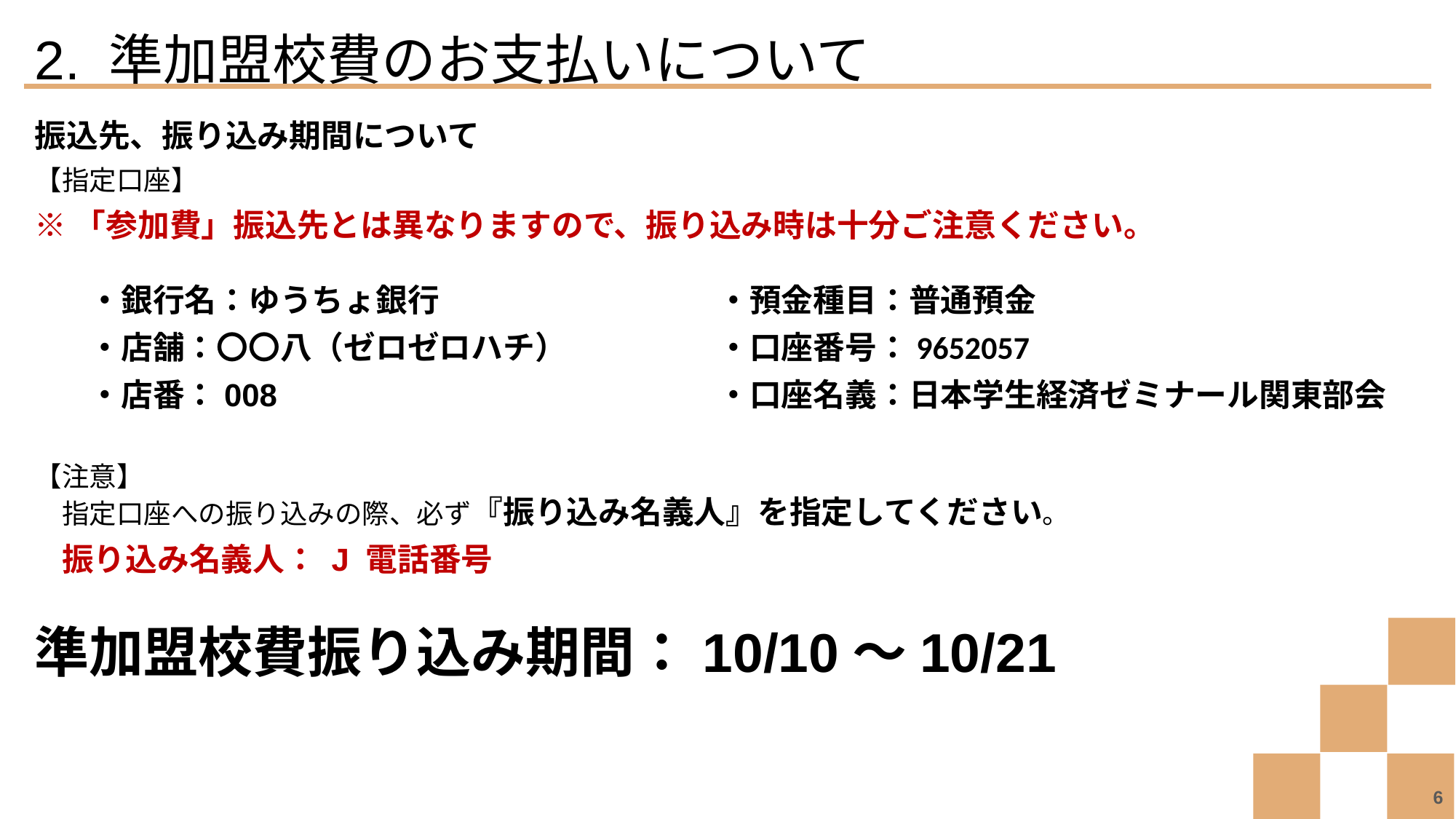

2. 準加盟校費のお支払いについて
振込先、振り込み期間について
【指定口座】
※「参加費」振込先とは異なりますので、振り込み時は十分ご注意ください。
・銀行名：ゆうちょ銀行
・店舗：〇〇八（ゼロゼロハチ）
・店番：008
・預金種目：普通預金
・口座番号：9652057
・口座名義：日本学生経済ゼミナール関東部会
【注意】
　指定口座への振り込みの際、必ず『振り込み名義人』を指定してください。
　振り込み名義人： J 電話番号
準加盟校費振り込み期間：10/10～10/21

6